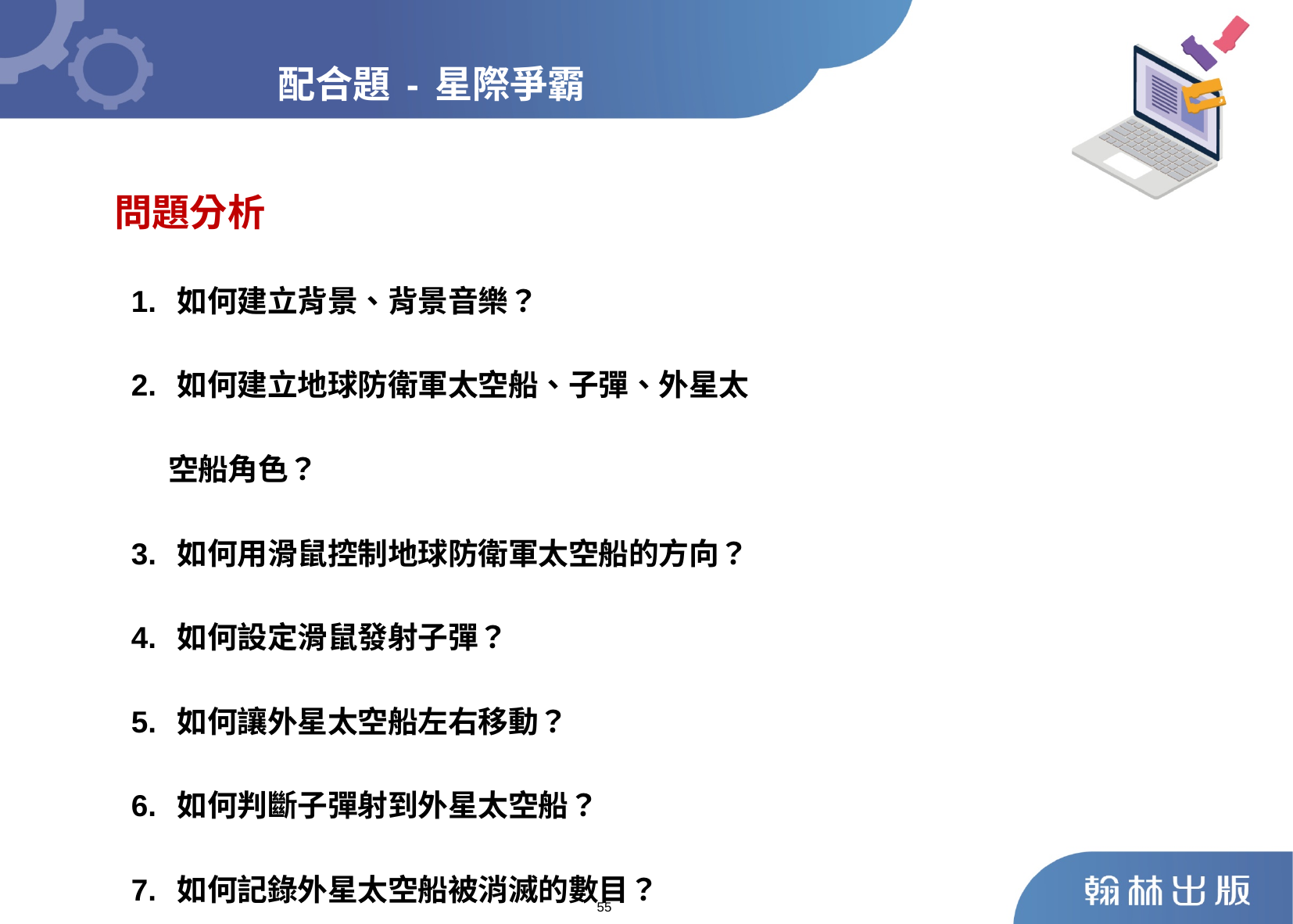

配合題-星際爭霸
問題分析
  1. 如何建立背景、背景音樂？
  2. 如何建立地球防衛軍太空船、子彈、外星太
      空船角色？
  3. 如何用滑鼠控制地球防衛軍太空船的方向？
  4. 如何設定滑鼠發射子彈？
  5. 如何讓外星太空船左右移動？
  6. 如何判斷子彈射到外星太空船？
  7. 如何記錄外星太空船被消滅的數目？

55